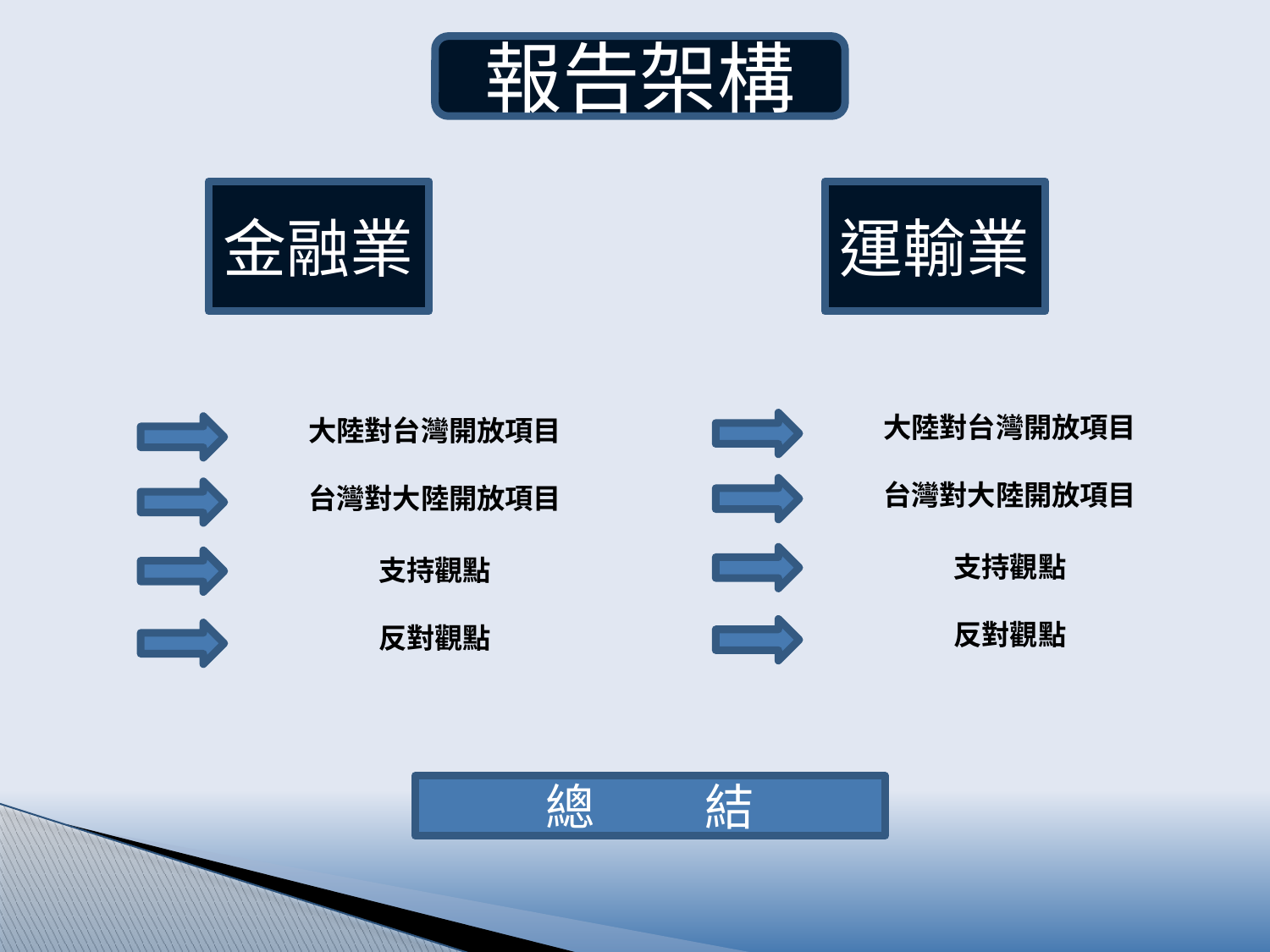

報告架構
金融業
運輸業
大陸對台灣開放項目

台灣對大陸開放項目

支持觀點

反對觀點
大陸對台灣開放項目

台灣對大陸開放項目

支持觀點

反對觀點

總          結